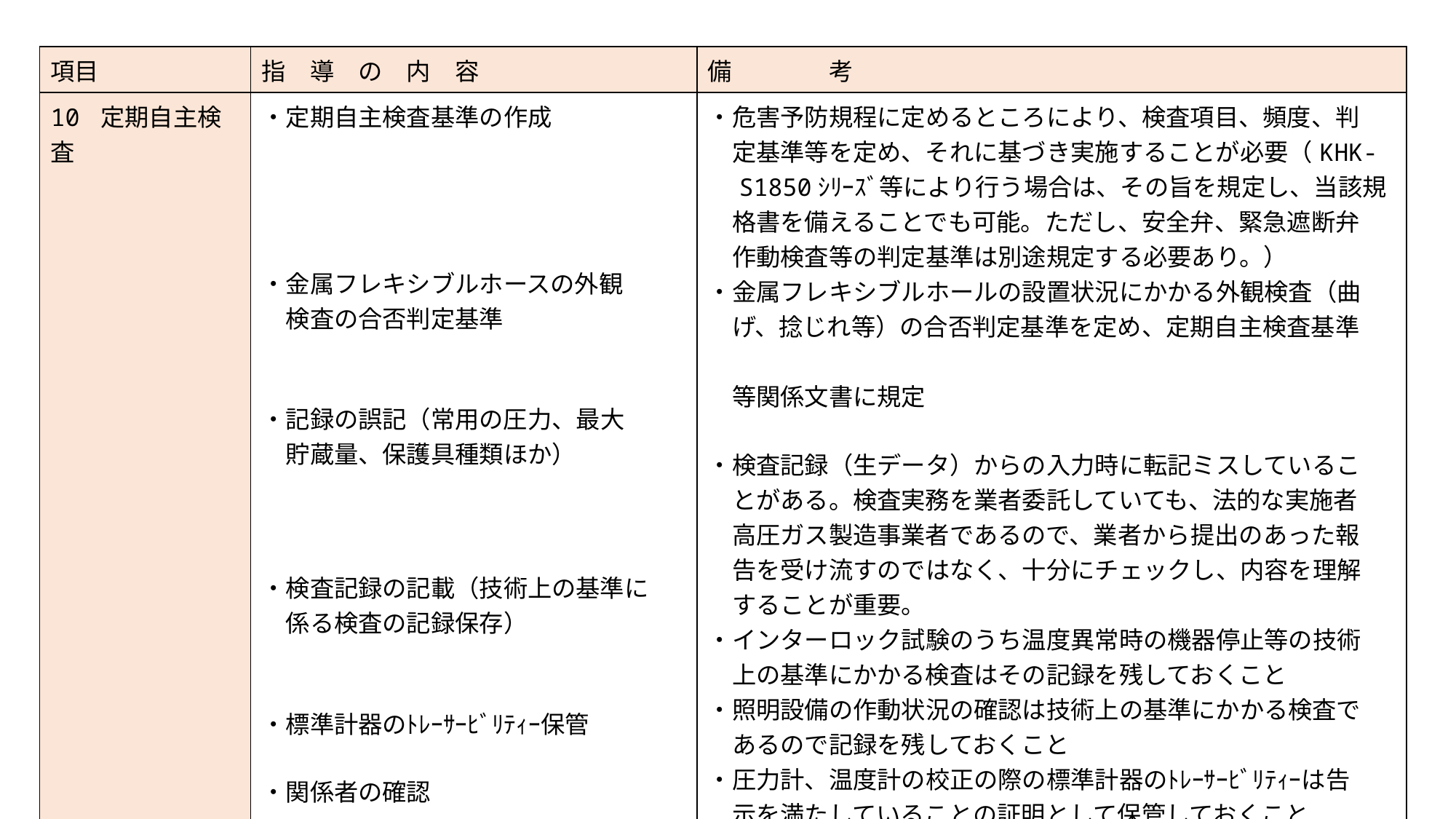

| 項目 | 指　導　の　内　容 | 備　　　　考 |
| --- | --- | --- |
| 10 定期自主検査 | ・定期自主検査基準の作成 ・金属フレキシブルホースの外観 　検査の合否判定基準 ・記録の誤記（常用の圧力、最大 　貯蔵量、保護具種類ほか） ・検査記録の記載（技術上の基準に 　係る検査の記録保存） ・標準計器のﾄﾚｰｻｰﾋﾞﾘﾃｨｰ保管 ・関係者の確認 | ・危害予防規程に定めるところにより、検査項目、頻度、判 　定基準等を定め、それに基づき実施することが必要（KHK- 　S1850ｼﾘｰｽﾞ等により行う場合は、その旨を規定し、当該規 　格書を備えることでも可能。ただし、安全弁、緊急遮断弁 　作動検査等の判定基準は別途規定する必要あり。） ・金属フレキシブルホールの設置状況にかかる外観検査（曲 　げ、捻じれ等）の合否判定基準を定め、定期自主検査基準　　 　等関係文書に規定 ・検査記録（生データ）からの入力時に転記ミスしているこ 　とがある。検査実務を業者委託していても、法的な実施者 　高圧ガス製造事業者であるので、業者から提出のあった報 　告を受け流すのではなく、十分にチェックし、内容を理解 　することが重要。 ・インターロック試験のうち温度異常時の機器停止等の技術 　上の基準にかかる検査はその記録を残しておくこと ・照明設備の作動状況の確認は技術上の基準にかかる検査で 　あるので記録を残しておくこと ・圧力計、温度計の校正の際の標準計器のﾄﾚｰｻｰﾋﾞﾘﾃｨｰは告 　示を満たしていることの証明として保管しておくこと ・保安統括者、保安係員等関係者は確認済の記録（押印又は 　サイン等）を残す。 |